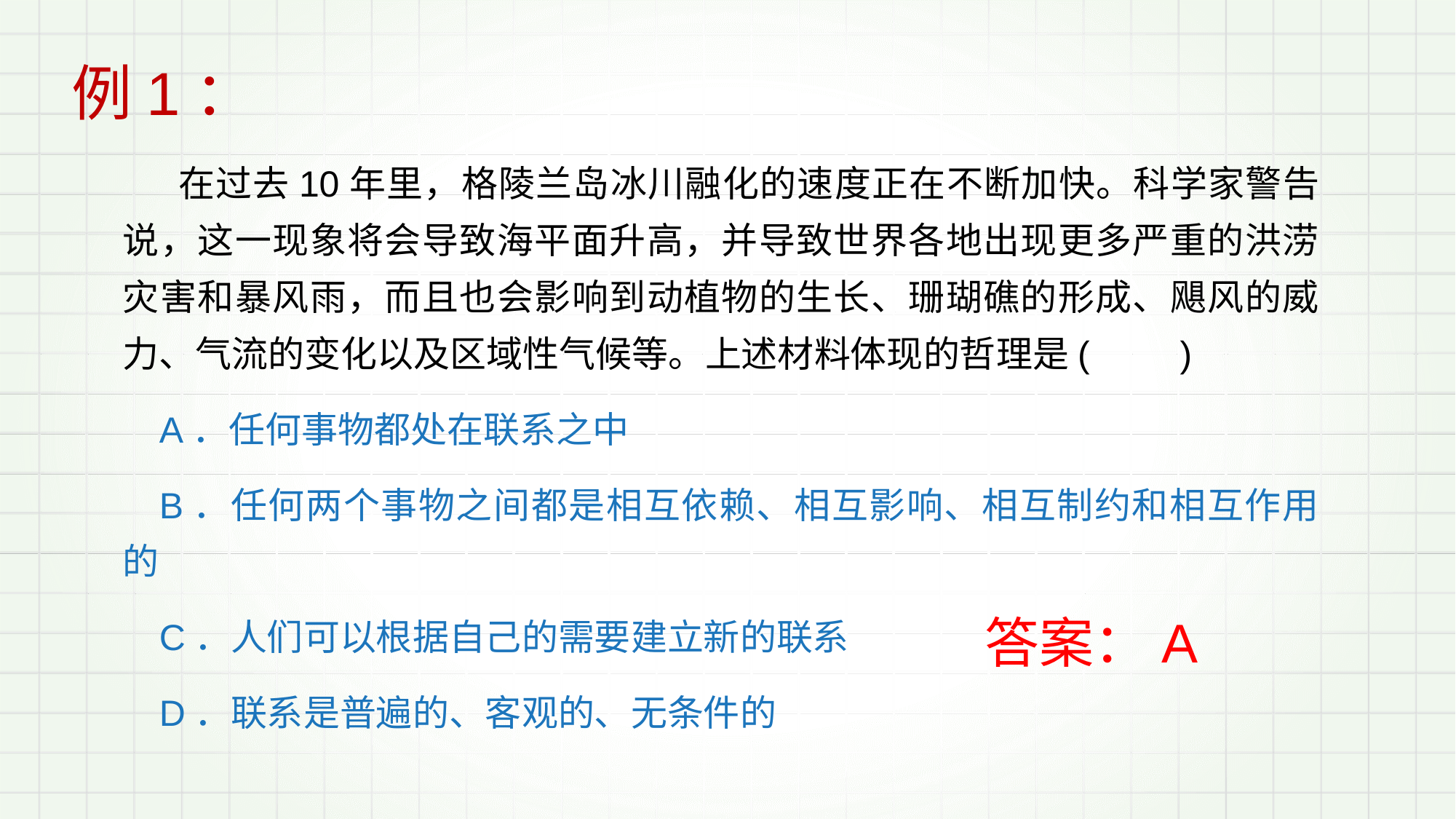

例1：
 在过去10年里，格陵兰岛冰川融化的速度正在不断加快。科学家警告说，这一现象将会导致海平面升高，并导致世界各地出现更多严重的洪涝灾害和暴风雨，而且也会影响到动植物的生长、珊瑚礁的形成、飓风的威力、气流的变化以及区域性气候等。上述材料体现的哲理是(　　)

A．任何事物都处在联系之中

B．任何两个事物之间都是相互依赖、相互影响、相互制约和相互作用的

C．人们可以根据自己的需要建立新的联系

D．联系是普遍的、客观的、无条件的
答案：A